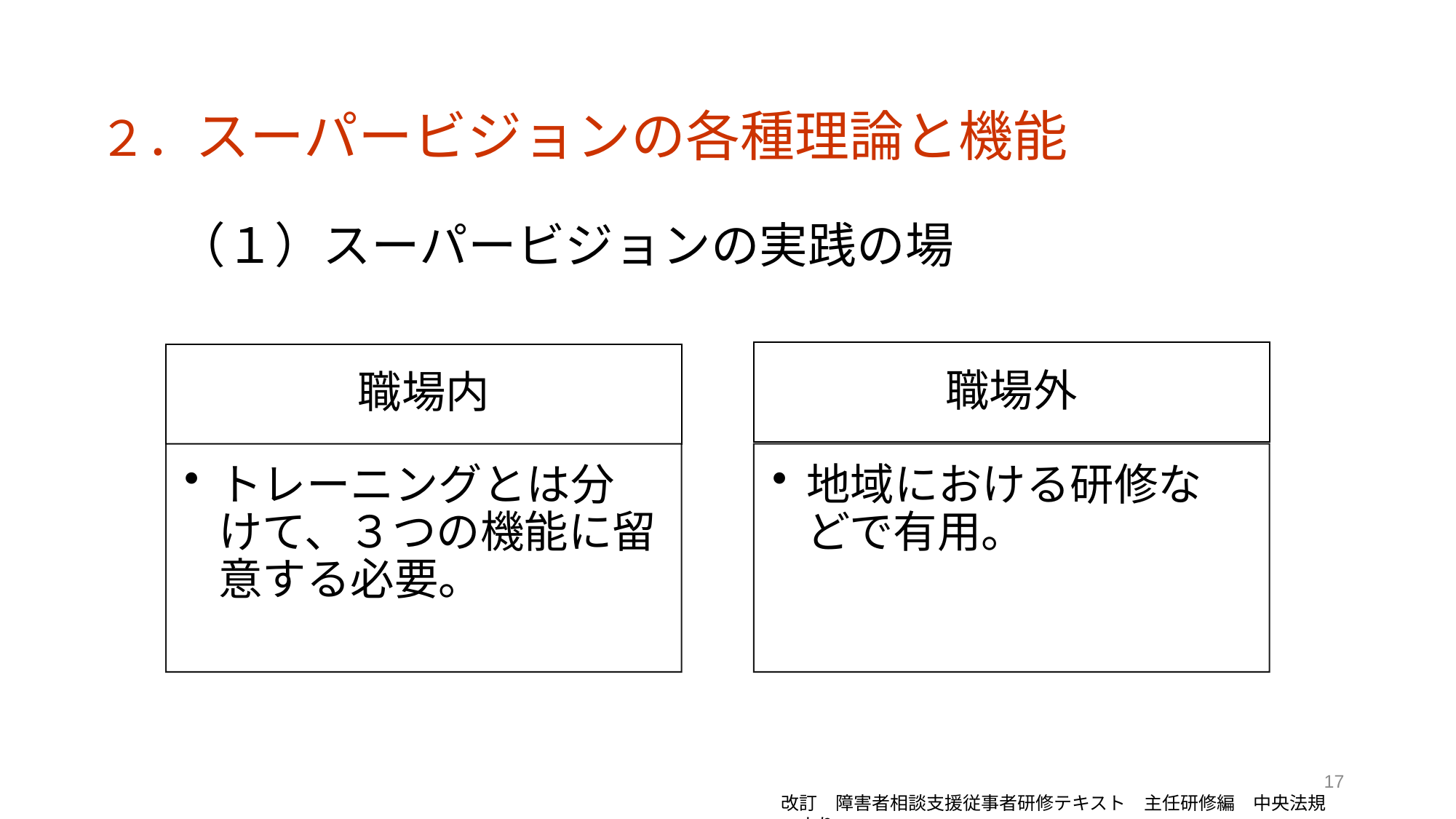

２．スーパービジョンの各種理論と機能
　（１）スーパービジョンの実践の場
職場内
トレーニングとは分けて、３つの機能に留意する必要。
職場外
地域における研修などで有用。
17
改訂　障害者相談支援従事者研修テキスト　主任研修編　中央法規　より